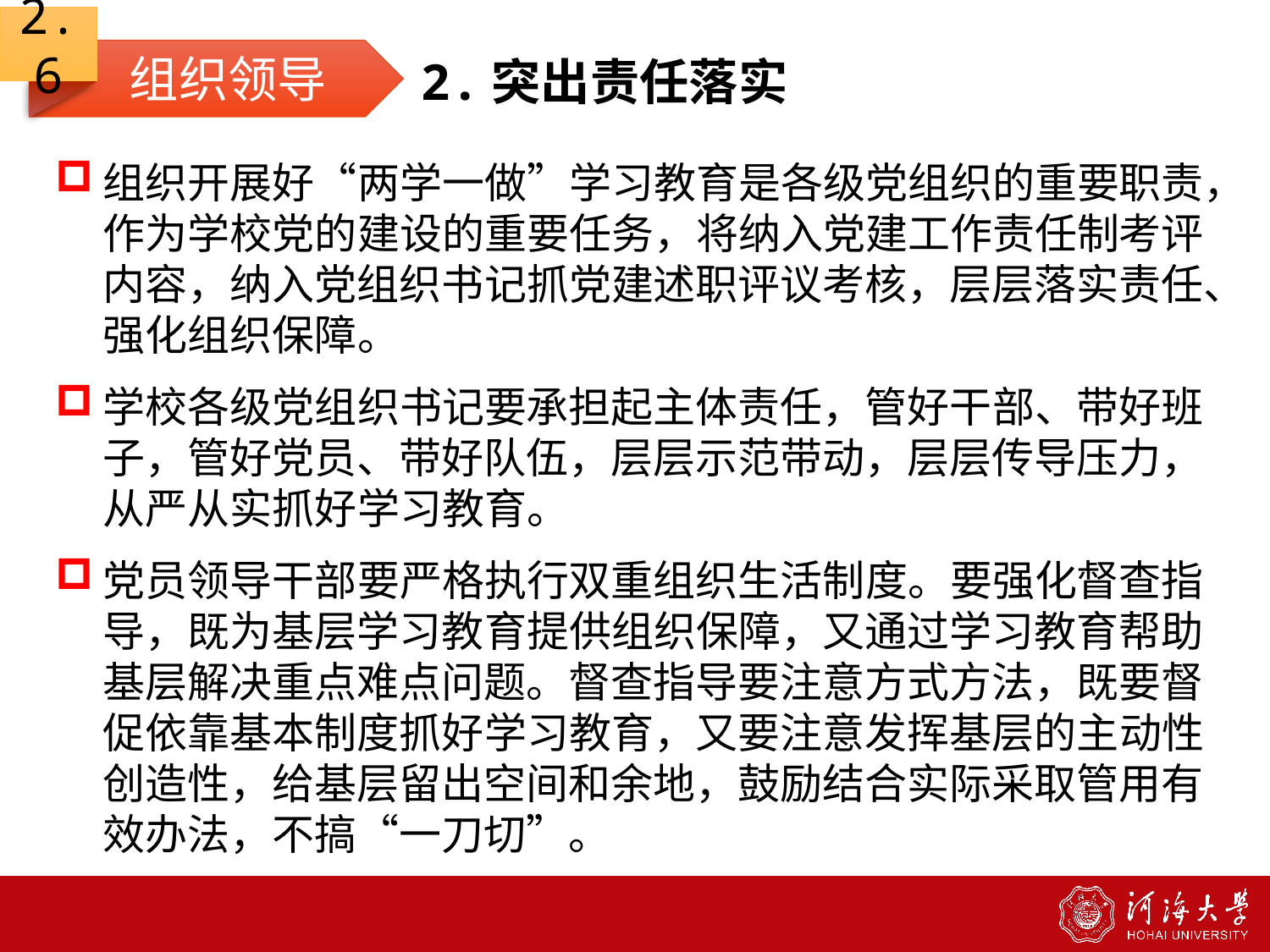

2.6

组织领导

2.突出责任落实
组织开展好“两学一做”学习教育是各级党组织的重要职责，作为学校党的建设的重要任务，将纳入党建工作责任制考评内容，纳入党组织书记抓党建述职评议考核，层层落实责任、强化组织保障。
学校各级党组织书记要承担起主体责任，管好干部、带好班子，管好党员、带好队伍，层层示范带动，层层传导压力，从严从实抓好学习教育。
党员领导干部要严格执行双重组织生活制度。要强化督查指导，既为基层学习教育提供组织保障，又通过学习教育帮助基层解决重点难点问题。督查指导要注意方式方法，既要督促依靠基本制度抓好学习教育，又要注意发挥基层的主动性创造性，给基层留出空间和余地，鼓励结合实际采取管用有效办法，不搞“一刀切”。